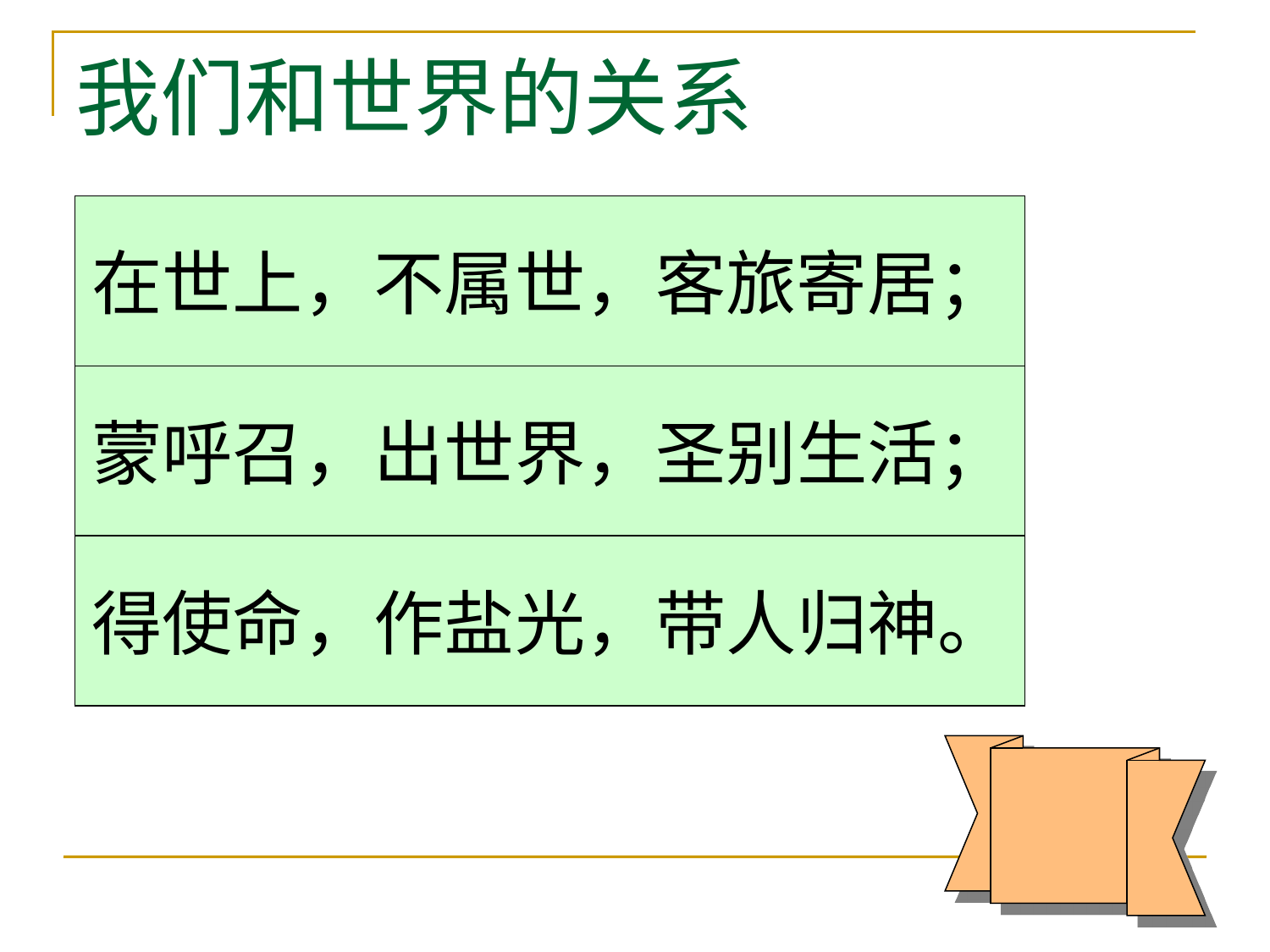

# 我们和世界的关系
在世上，不属世，客旅寄居；
蒙呼召，出世界，圣别生活；
得使命，作盐光，带人归神。
总结